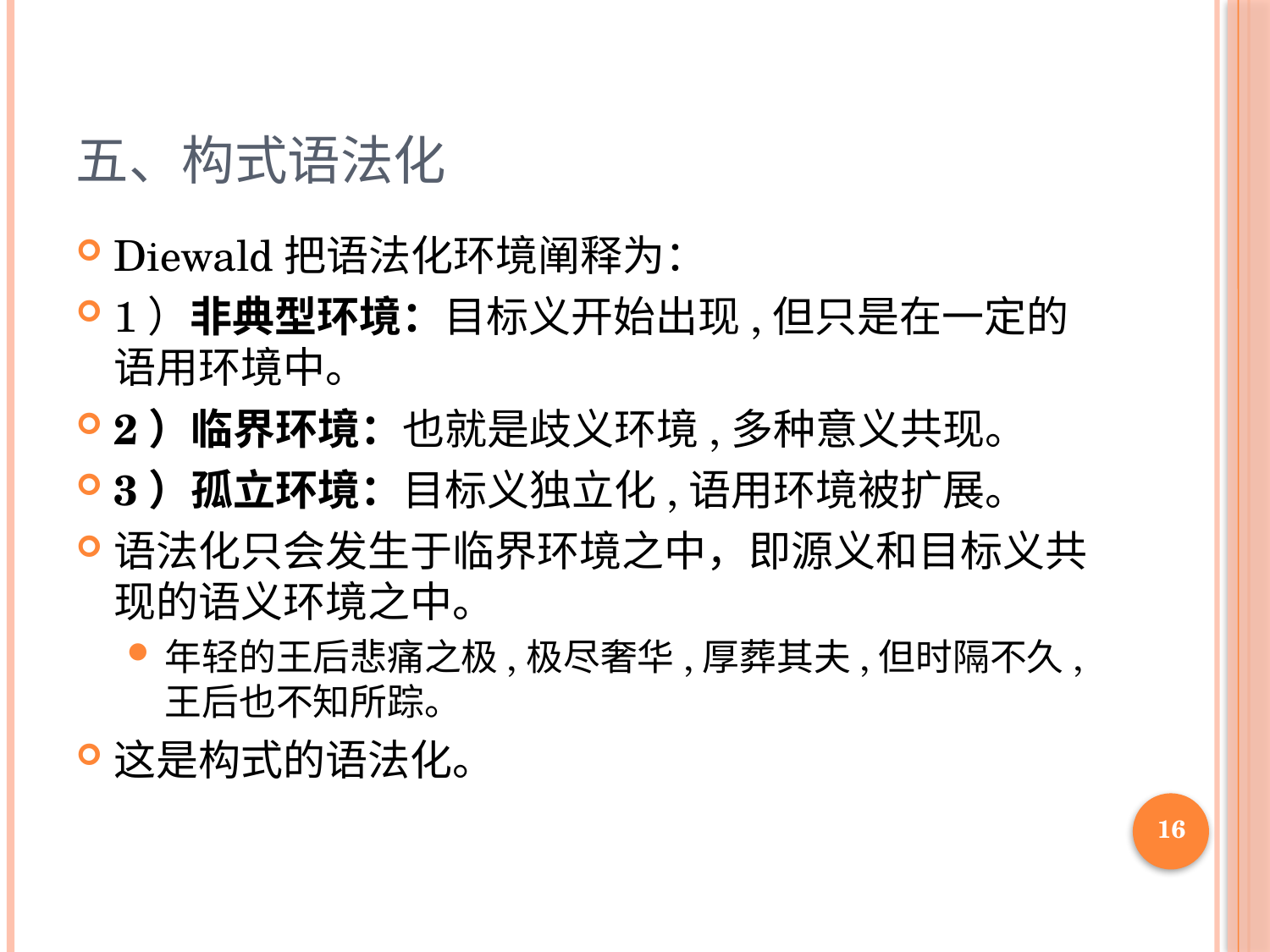

# 五、构式语法化
Diewald把语法化环境阐释为：
1）非典型环境：目标义开始出现,但只是在一定的语用环境中。
2）临界环境：也就是歧义环境,多种意义共现。
3）孤立环境：目标义独立化,语用环境被扩展。
语法化只会发生于临界环境之中，即源义和目标义共现的语义环境之中。
年轻的王后悲痛之极,极尽奢华,厚葬其夫,但时隔不久,王后也不知所踪。
这是构式的语法化。
16